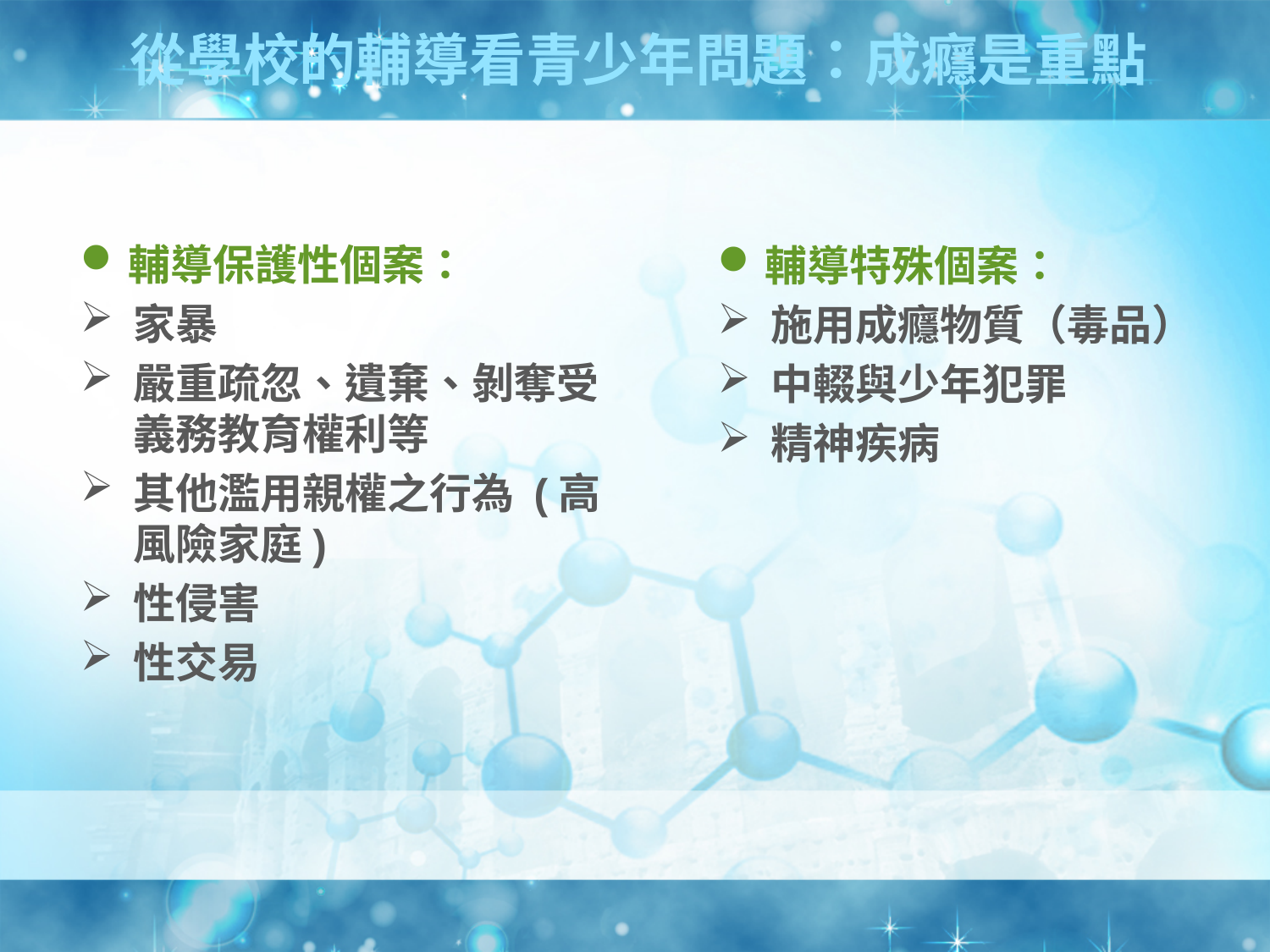

從學校的輔導看青少年問題：成癮是重點
輔導保護性個案：
家暴
嚴重疏忽、遺棄、剝奪受義務教育權利等
其他濫用親權之行為 (高風險家庭)
性侵害
性交易
輔導特殊個案：
施用成癮物質（毒品）
中輟與少年犯罪
精神疾病